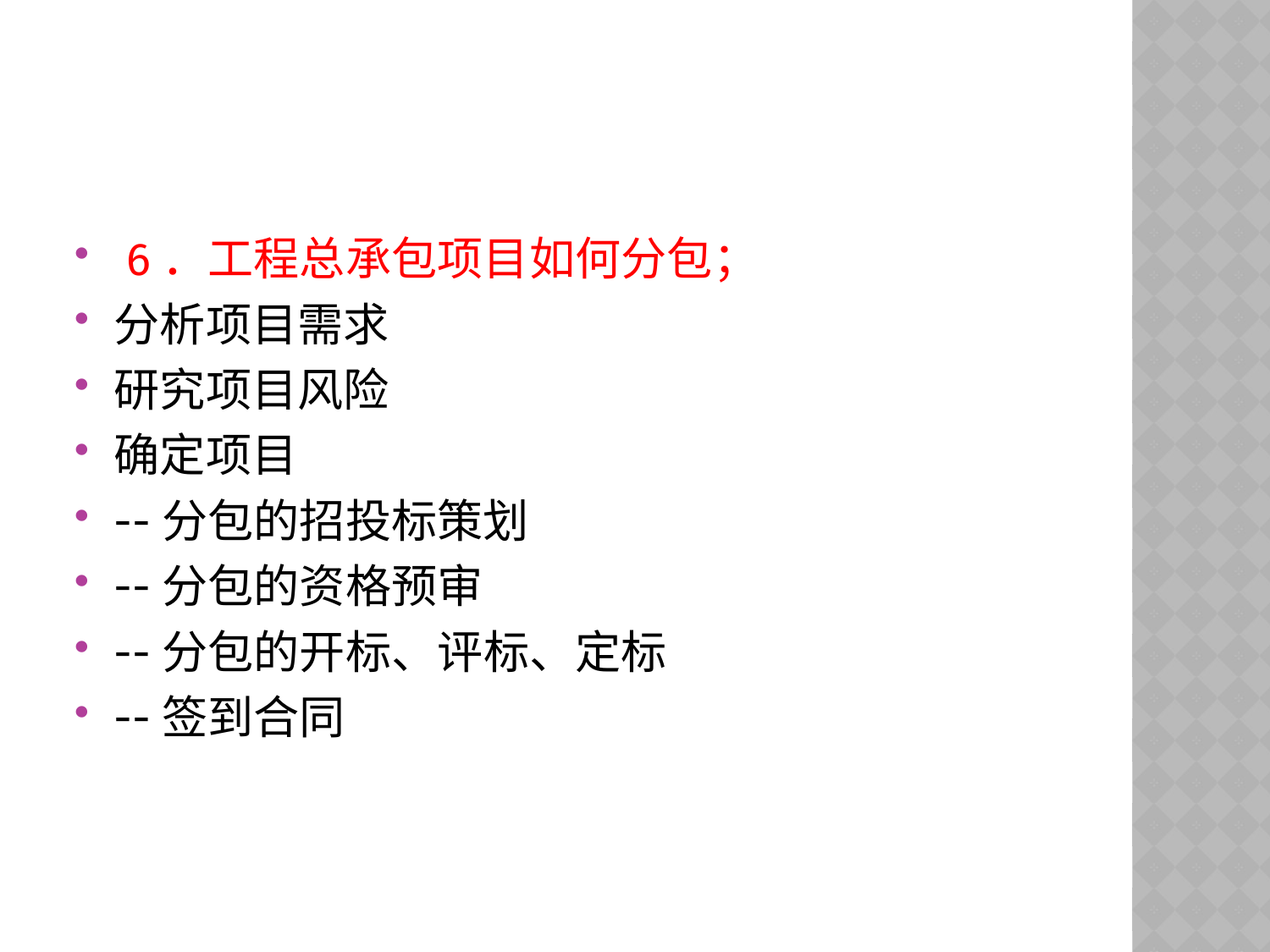

#
 6．工程总承包项目如何分包；
分析项目需求
研究项目风险
确定项目
--分包的招投标策划
--分包的资格预审
--分包的开标、评标、定标
--签到合同